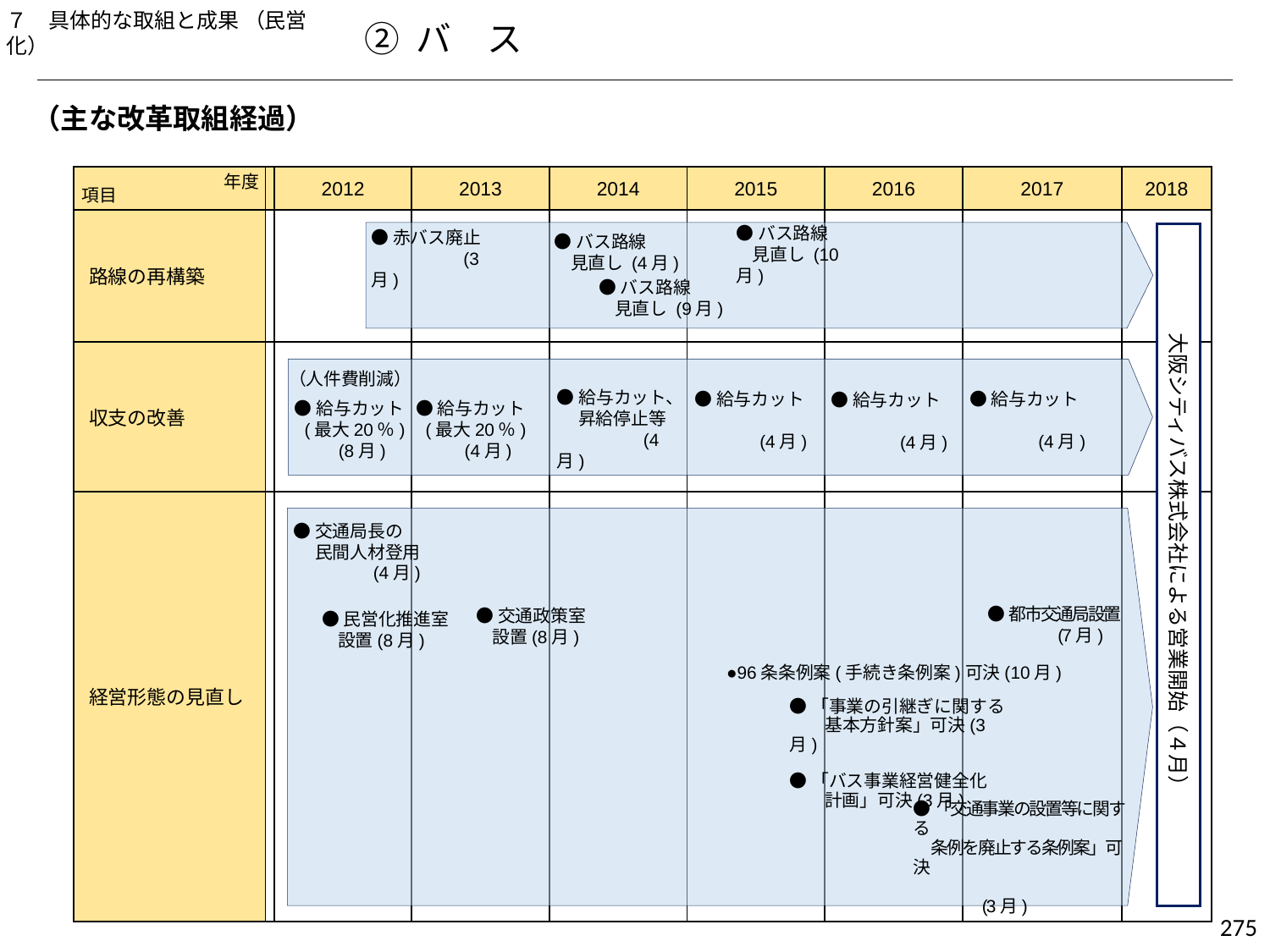

７　具体的な取組と成果 （民営化）
② バ　ス
（主な改革取組経過）
年度
|  |  | 2012 | 2013 | 2014 | 2015 | 2016 | 2017 | 2018 |
| --- | --- | --- | --- | --- | --- | --- | --- | --- |
| 路線の再構築 |  |  |  |  |  |  |  |  |
| 収支の改善 |  |  |  |  |  |  |  |  |
| 経営形態の見直し |  |  |  |  |  |  |  |  |
項目

大阪シティバス株式会社による営業開始（４月）
●バス路線
   見直し (10月)
●バス路線
   見直し (4月)
●赤バス廃止
　　　　　(3月)
●バス路線
   見直し (9月)

（人件費削減）
●給与カット
　　　  (4月)
●給与カット
　　   　(4月)
●給与カット
　　　   (4月)
●給与カット、
　 昇給停止等
　　　　   (4月)
●給与カット
  (最大20％)
         (8月)
●給与カット
  (最大20％)
          (4月)

●交通局長の
　 民間人材登用
       　　  (4月)
●都市交通局設置
                      (7月)
●交通政策室
   設置(8月)
●民営化推進室
   設置(8月)
●96条条例案(手続き条例案)可決(10月)
●「事業の引継ぎに関する
　　基本方針案」可決(3月)
●「バス事業経営健全化
　　計画」可決(3月)
●「交通事業の設置等に関する
　 条例を廃止する条例案」可決
　　　　　　　　　　　　　　　　　(3月)
275